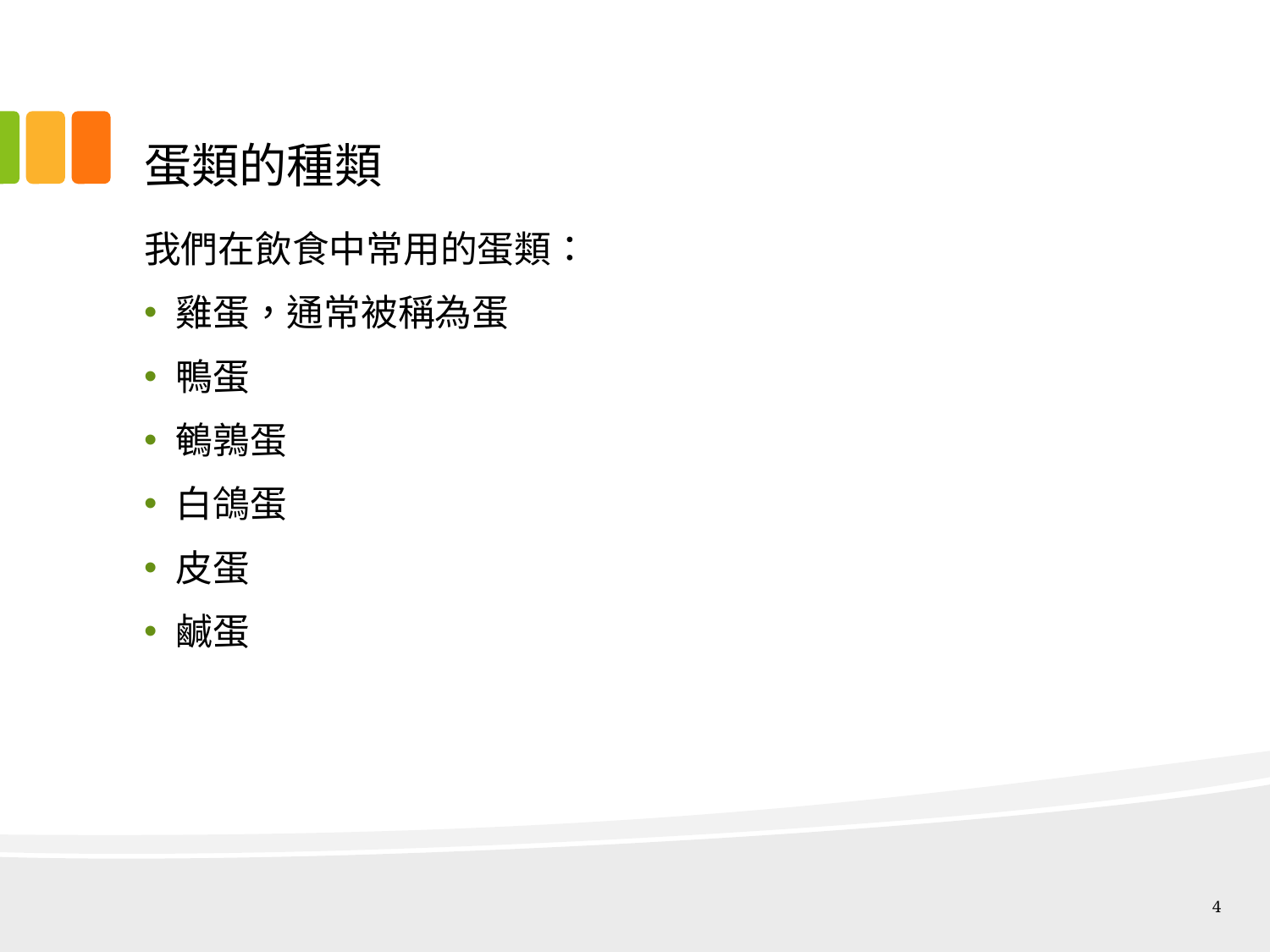

# 蛋類的種類
我們在飲食中常用的蛋類：
雞蛋，通常被稱為蛋
鴨蛋
鵪鶉蛋
白鴿蛋
皮蛋
鹹蛋
4